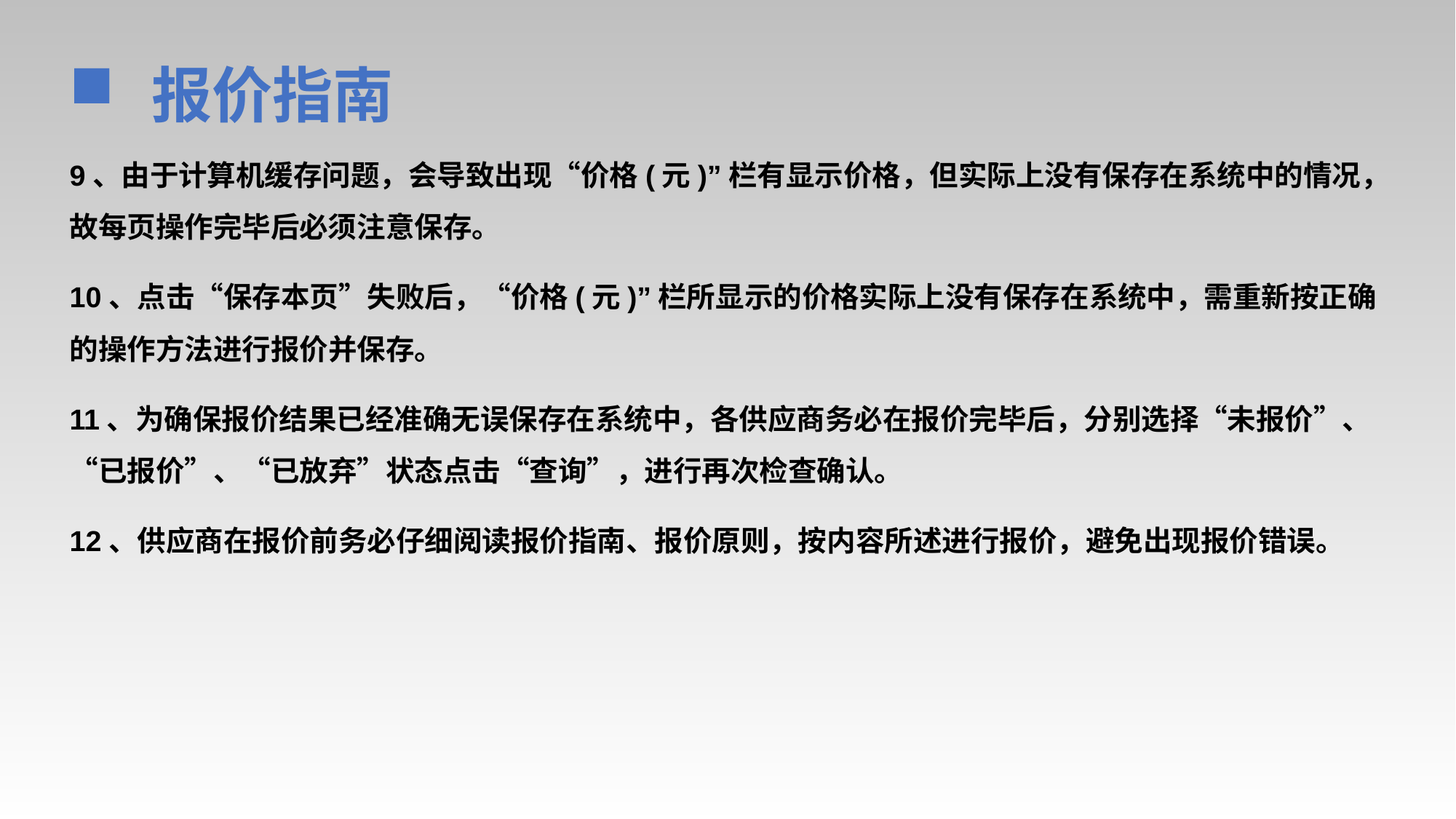

报价指南
9、由于计算机缓存问题，会导致出现“价格(元)”栏有显示价格，但实际上没有保存在系统中的情况，故每页操作完毕后必须注意保存。
10、点击“保存本页”失败后，“价格(元)”栏所显示的价格实际上没有保存在系统中，需重新按正确的操作方法进行报价并保存。
11、为确保报价结果已经准确无误保存在系统中，各供应商务必在报价完毕后，分别选择“未报价”、“已报价”、“已放弃”状态点击“查询”，进行再次检查确认。
12、供应商在报价前务必仔细阅读报价指南、报价原则，按内容所述进行报价，避免出现报价错误。